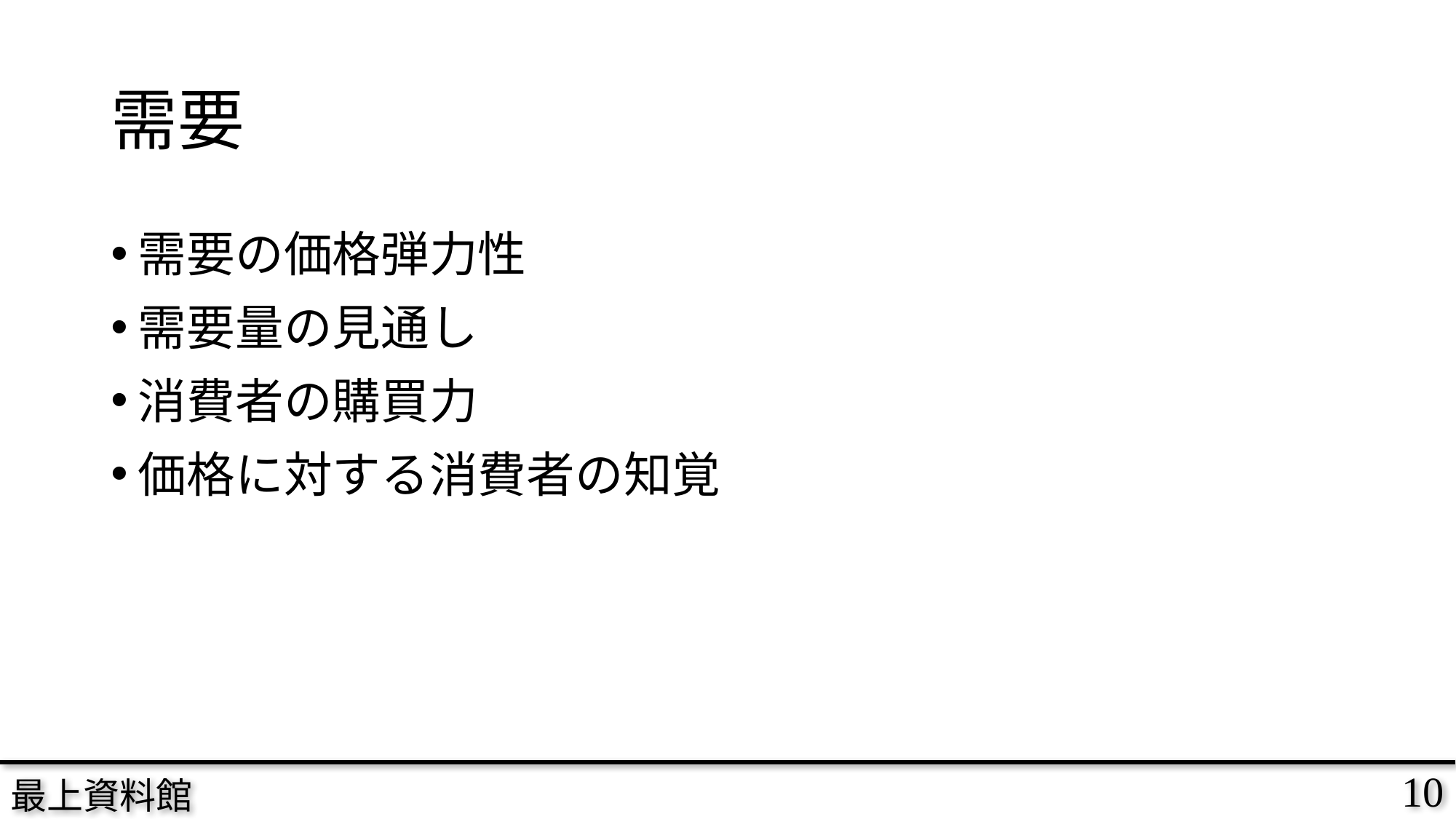

# 需要
需要の価格弾力性
需要量の見通し
消費者の購買力
価格に対する消費者の知覚